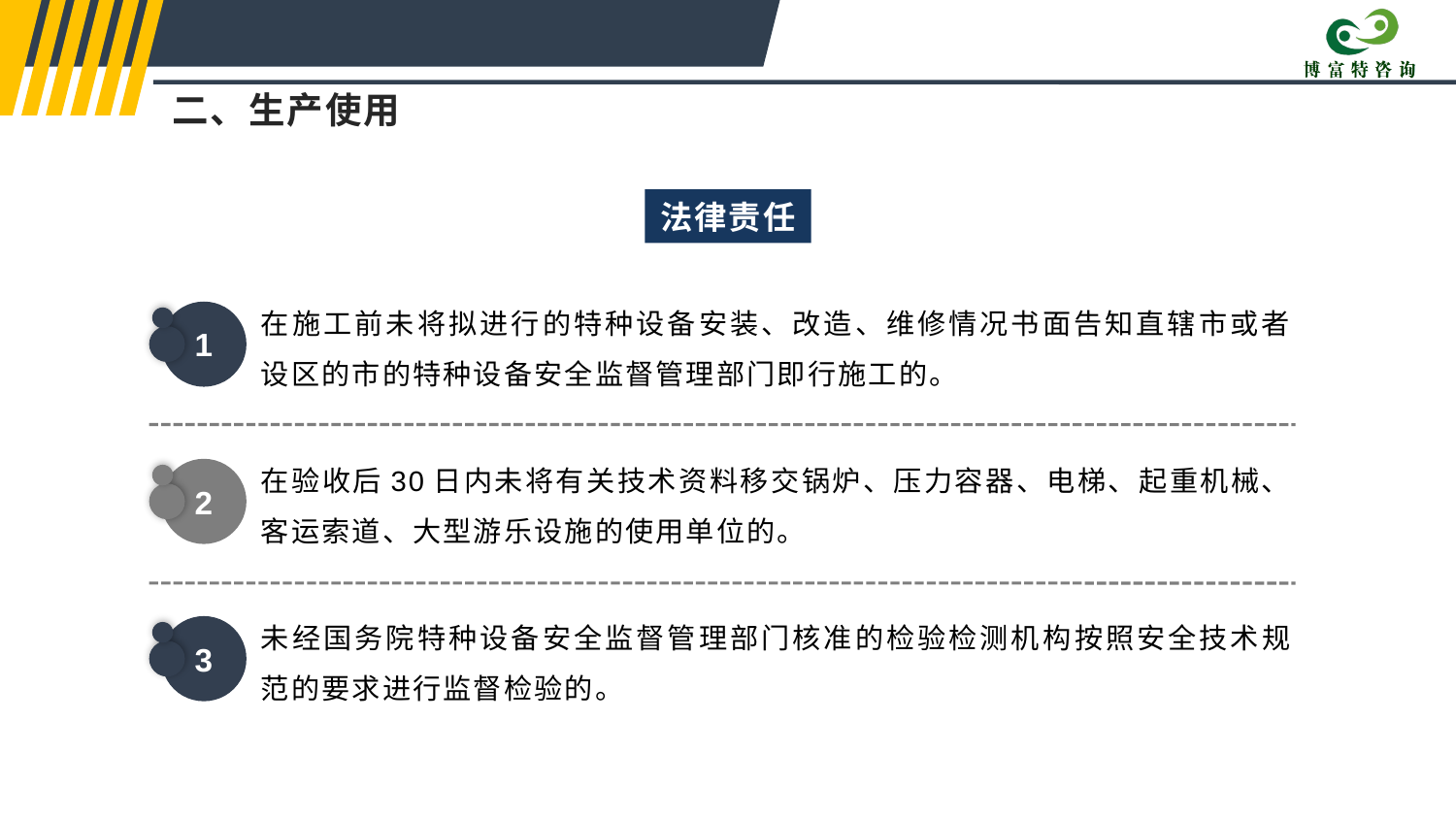

二、生产使用
法律责任
在施工前未将拟进行的特种设备安装、改造、维修情况书面告知直辖市或者设区的市的特种设备安全监督管理部门即行施工的。
1

在验收后30日内未将有关技术资料移交锅炉、压力容器、电梯、起重机械、客运索道、大型游乐设施的使用单位的。
2

未经国务院特种设备安全监督管理部门核准的检验检测机构按照安全技术规范的要求进行监督检验的。
3